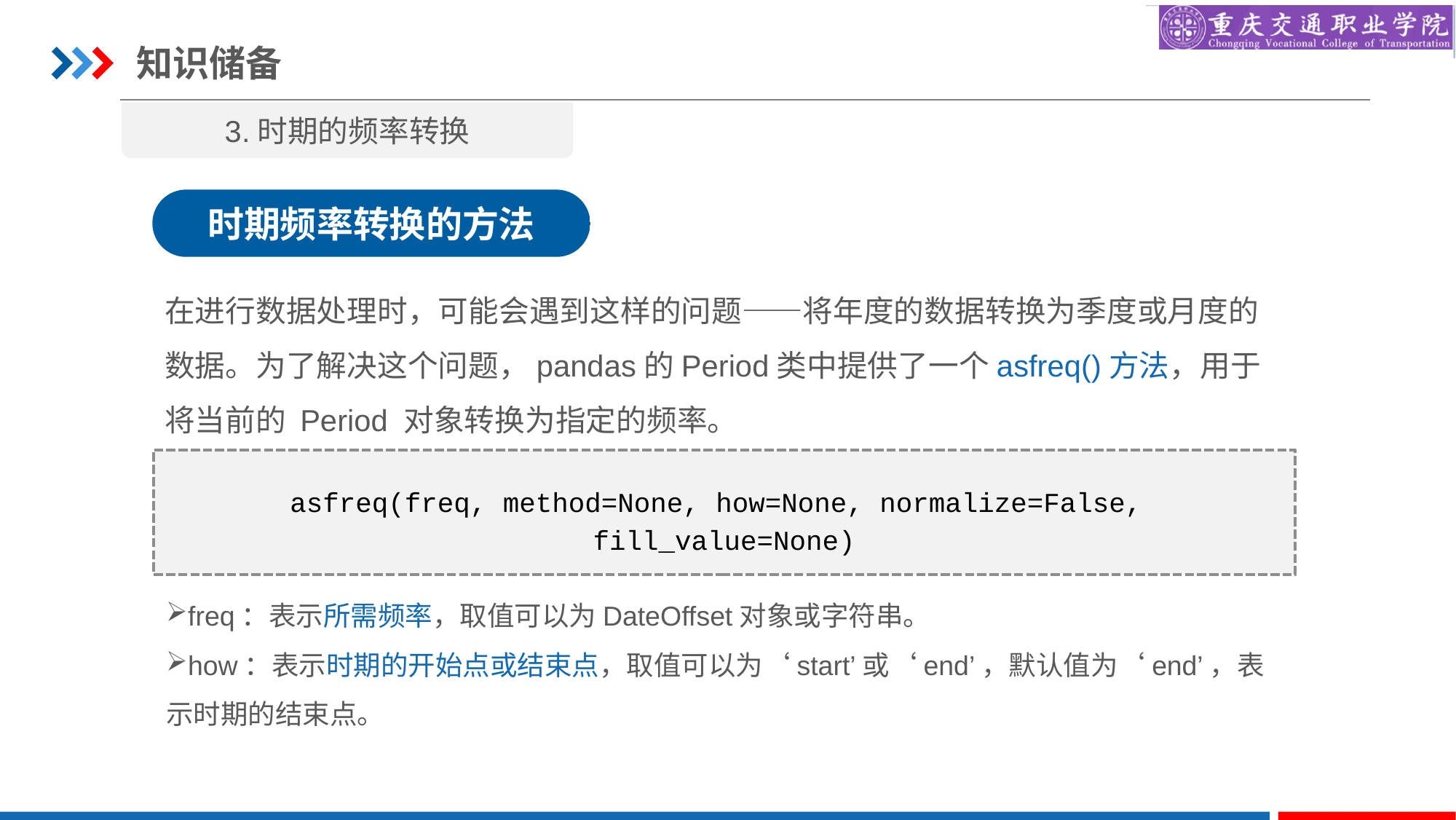

知识储备

3.时期的频率转换
时期频率转换的方法
在进行数据处理时，可能会遇到这样的问题——将年度的数据转换为季度或月度的数据。为了解决这个问题，pandas的Period类中提供了一个asfreq()方法，用于将当前的 Period 对象转换为指定的频率。

asfreq(freq, method=None, how=None, normalize=False,
fill_value=None)
freq：表示所需频率，取值可以为DateOffset对象或字符串。
how：表示时期的开始点或结束点，取值可以为‘start’或‘end’，默认值为‘end’，表示时期的结束点。